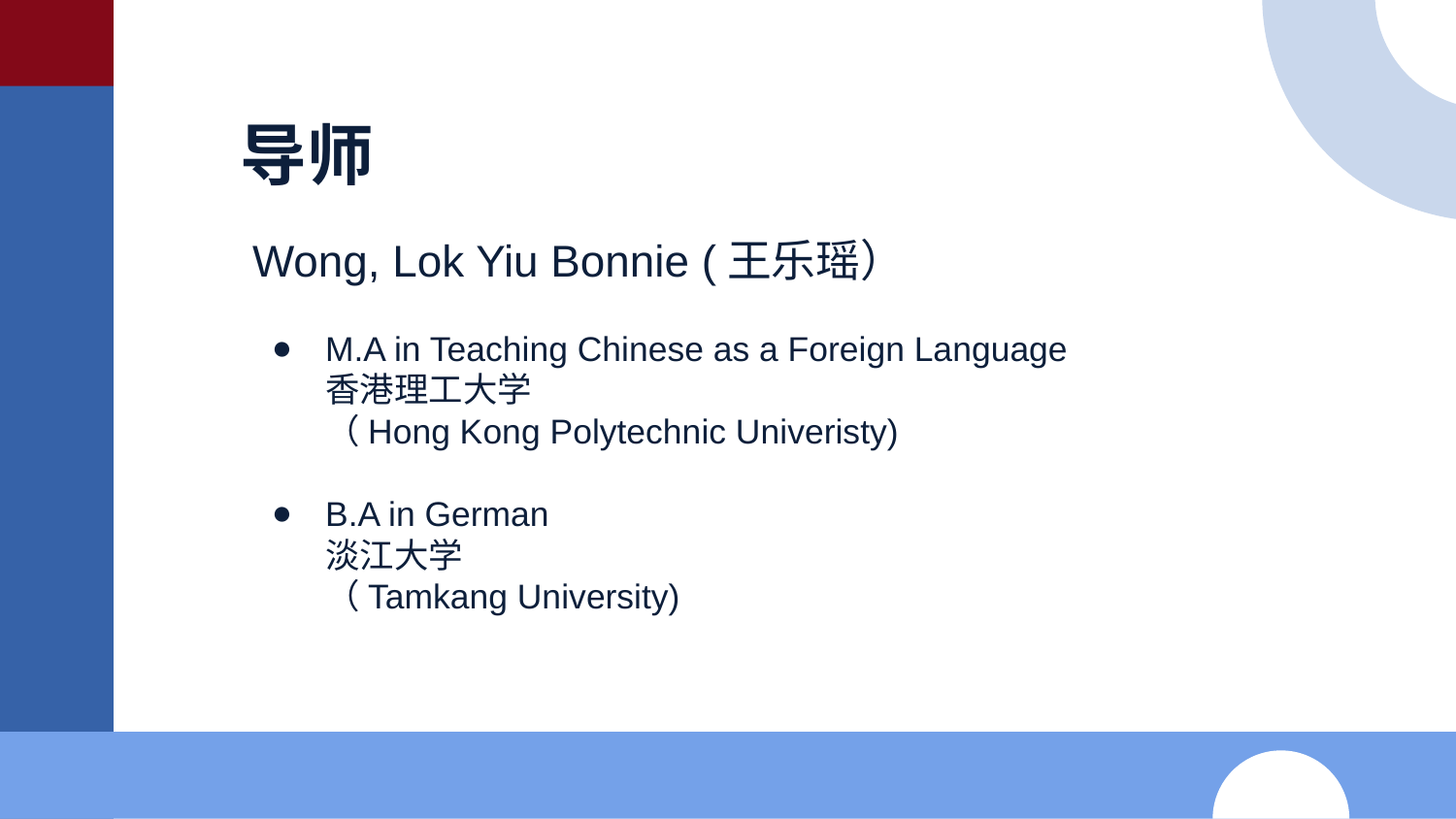

导师
Wong, Lok Yiu Bonnie (王乐瑶）

M.A in Teaching Chinese as a Foreign Language
香港理工大学
（Hong Kong Polytechnic Univeristy)

B.A in German
淡江大学
（Tamkang University)